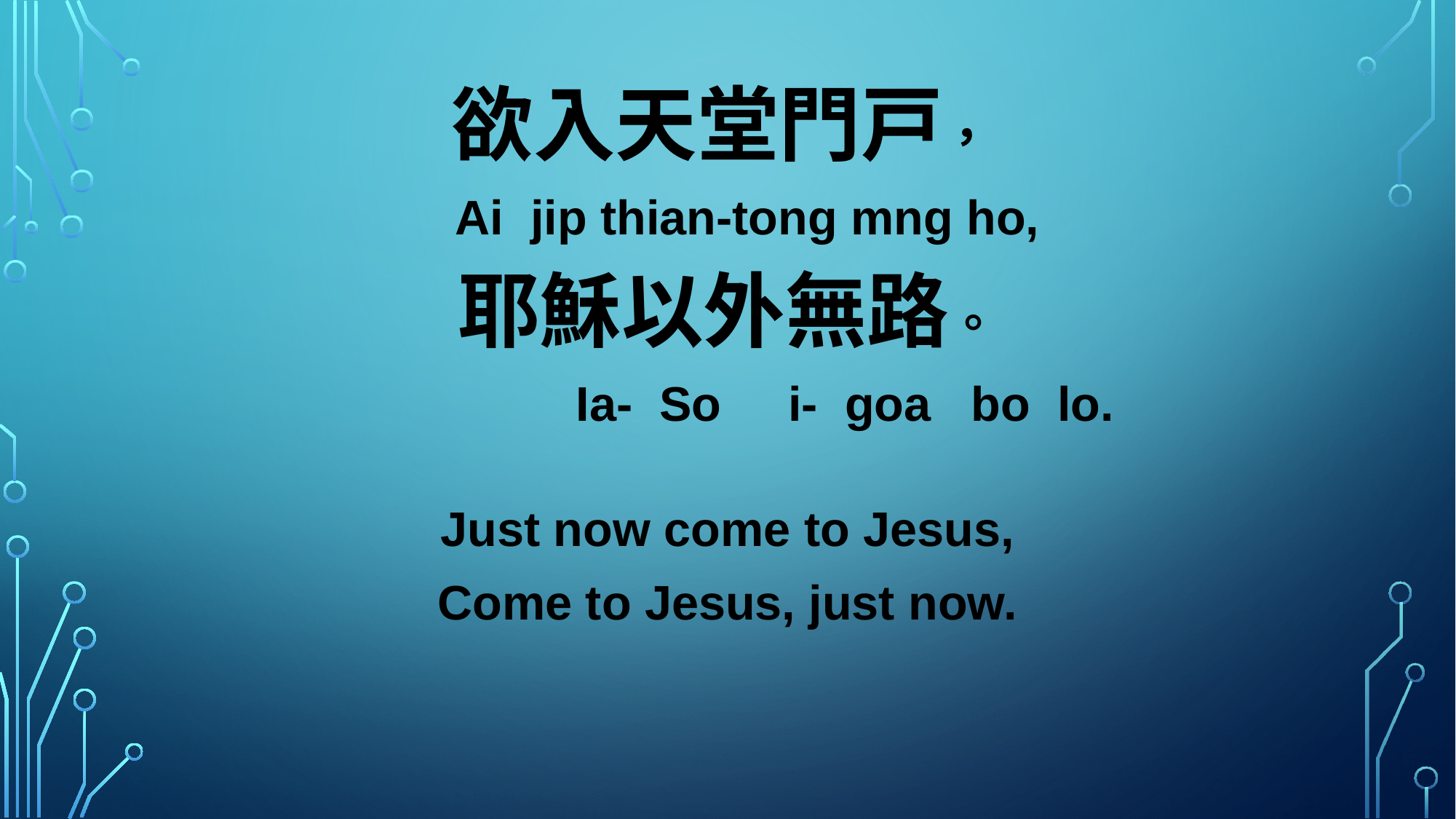

欲入天堂門戸，
   Ai  jip thian-tong mng ho,
耶穌以外無路。
                                Ia-  So     i-  goa   bo  lo.

Just now come to Jesus,
Come to Jesus, just now.